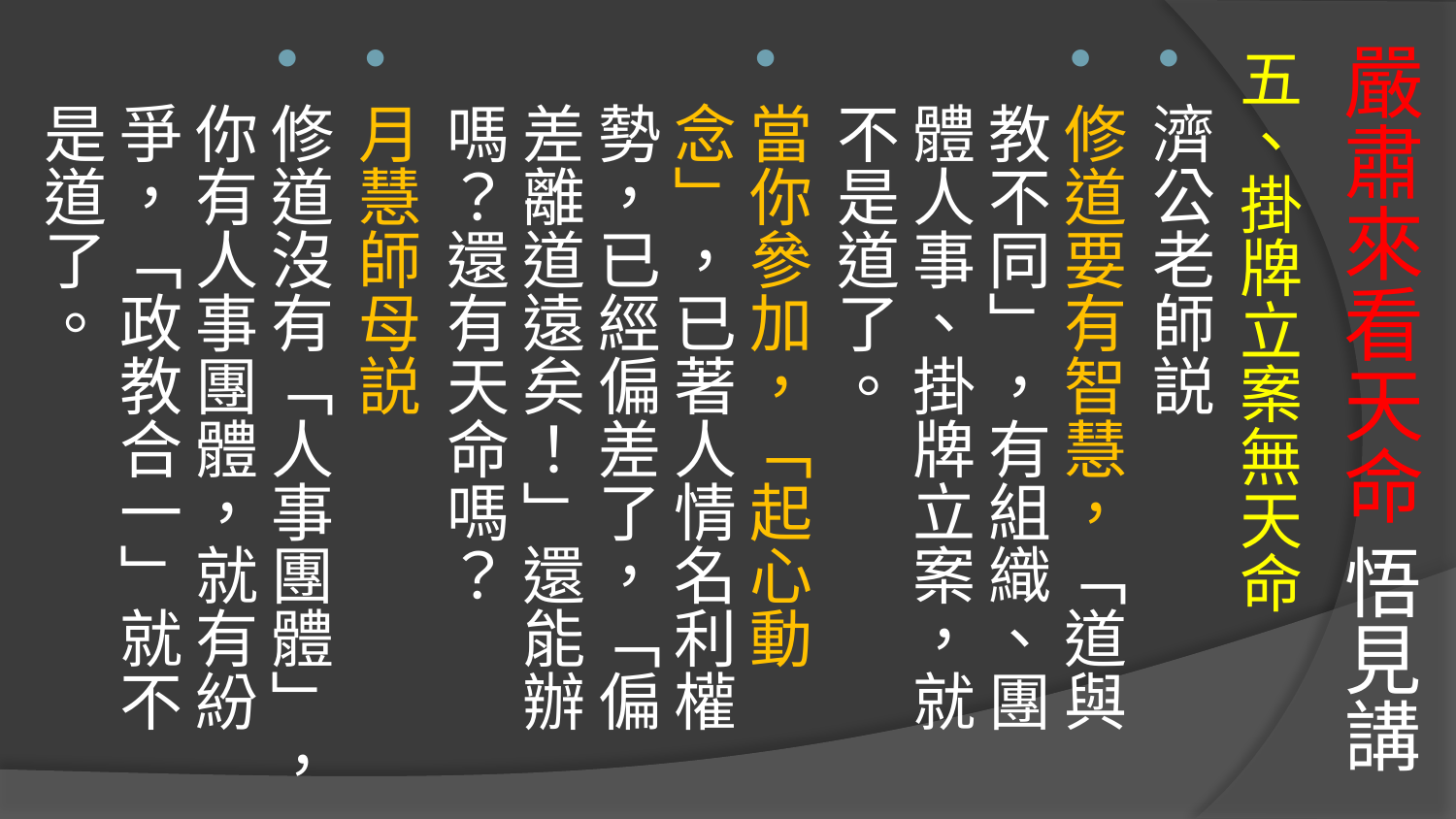

# 嚴肅來看天命 悟見講
五、掛牌立案無天命
濟公老師説
修道要有智慧，「道與教不同」，有組織、團體人事、掛牌立案，就不是道了。
當你參加，「起心動念」，已著人情名利權勢，已經偏差了，「偏差離道遠矣！」還能辦嗎？還有天命嗎？
月慧師母説
修道沒有「人事團體」，你有人事團體，就有紛爭，「政教合一」就不是道了。